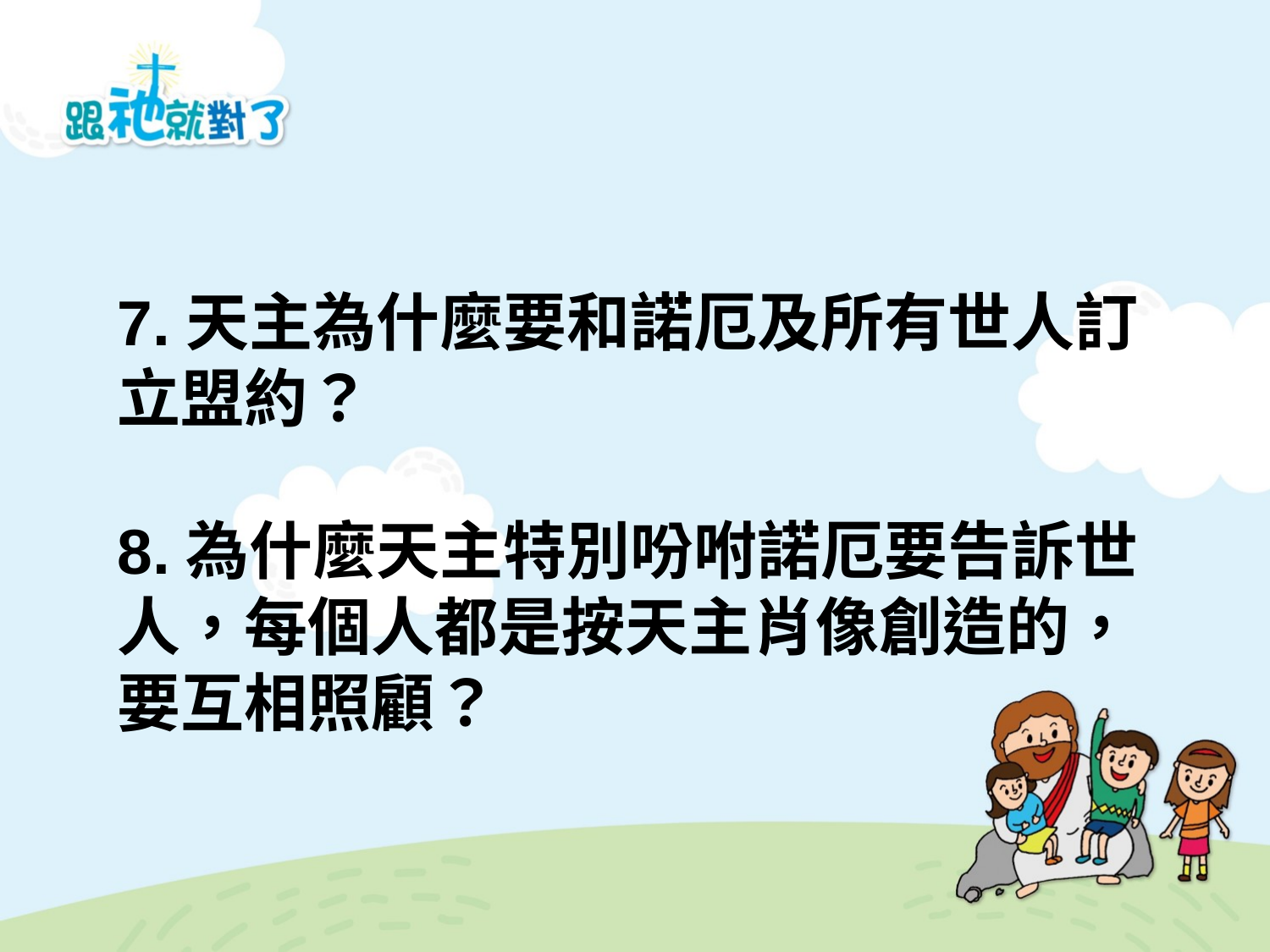

7.天主為什麼要和諾厄及所有世人訂立盟約？

8.為什麼天主特別吩咐諾厄要告訴世人，每個人都是按天主肖像創造的，要互相照顧？